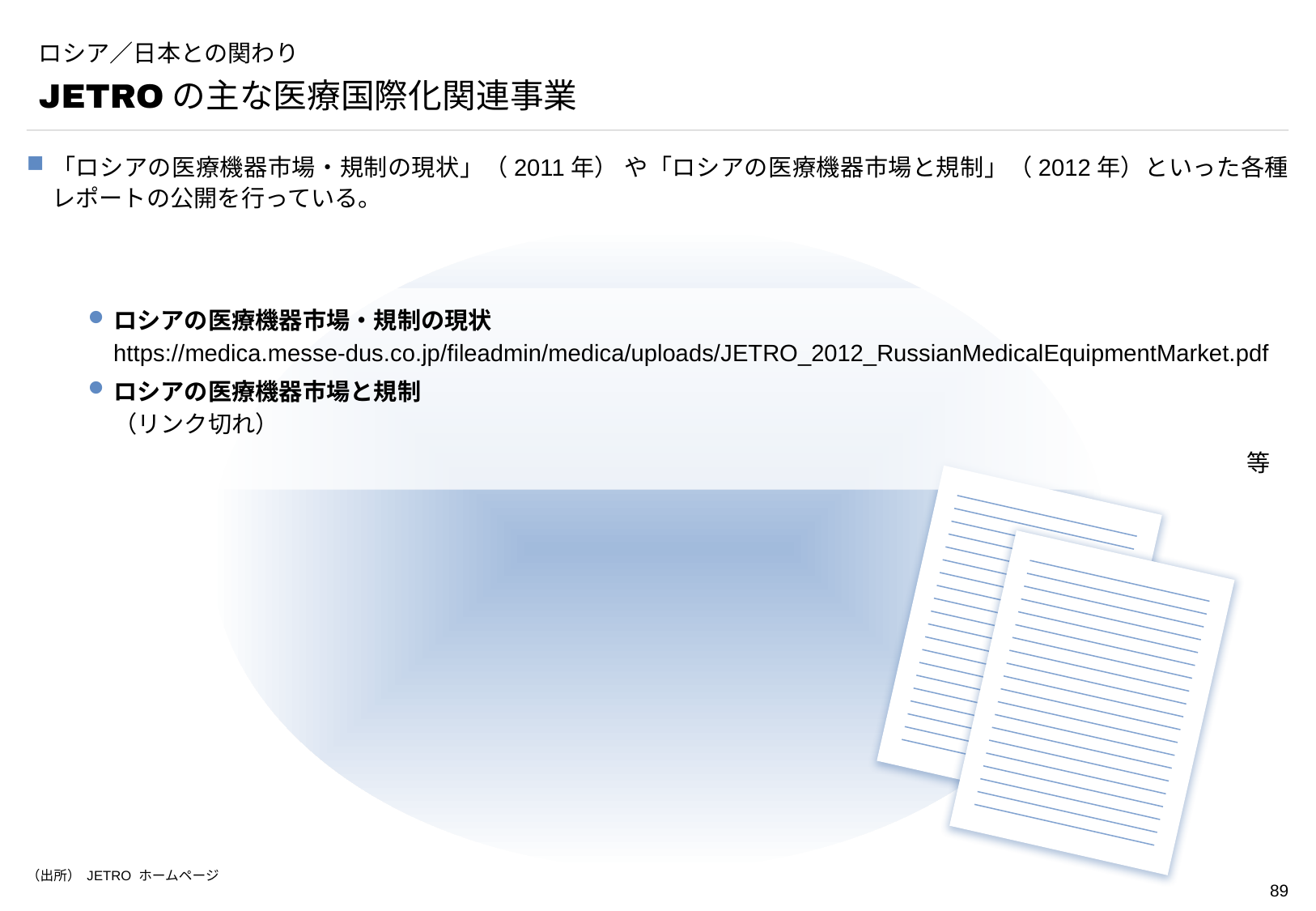

# ロシア／日本との関わり
JETROの主な医療国際化関連事業
「ロシアの医療機器市場・規制の現状」（2011年） や「ロシアの医療機器市場と規制」（2012年）といった各種レポートの公開を行っている。

ロシアの医療機器市場・規制の現状
https://medica.messe-dus.co.jp/fileadmin/medica/uploads/JETRO_2012_RussianMedicalEquipmentMarket.pdf
ロシアの医療機器市場と規制
（リンク切れ）
等

（出所） JETRO ホームページ